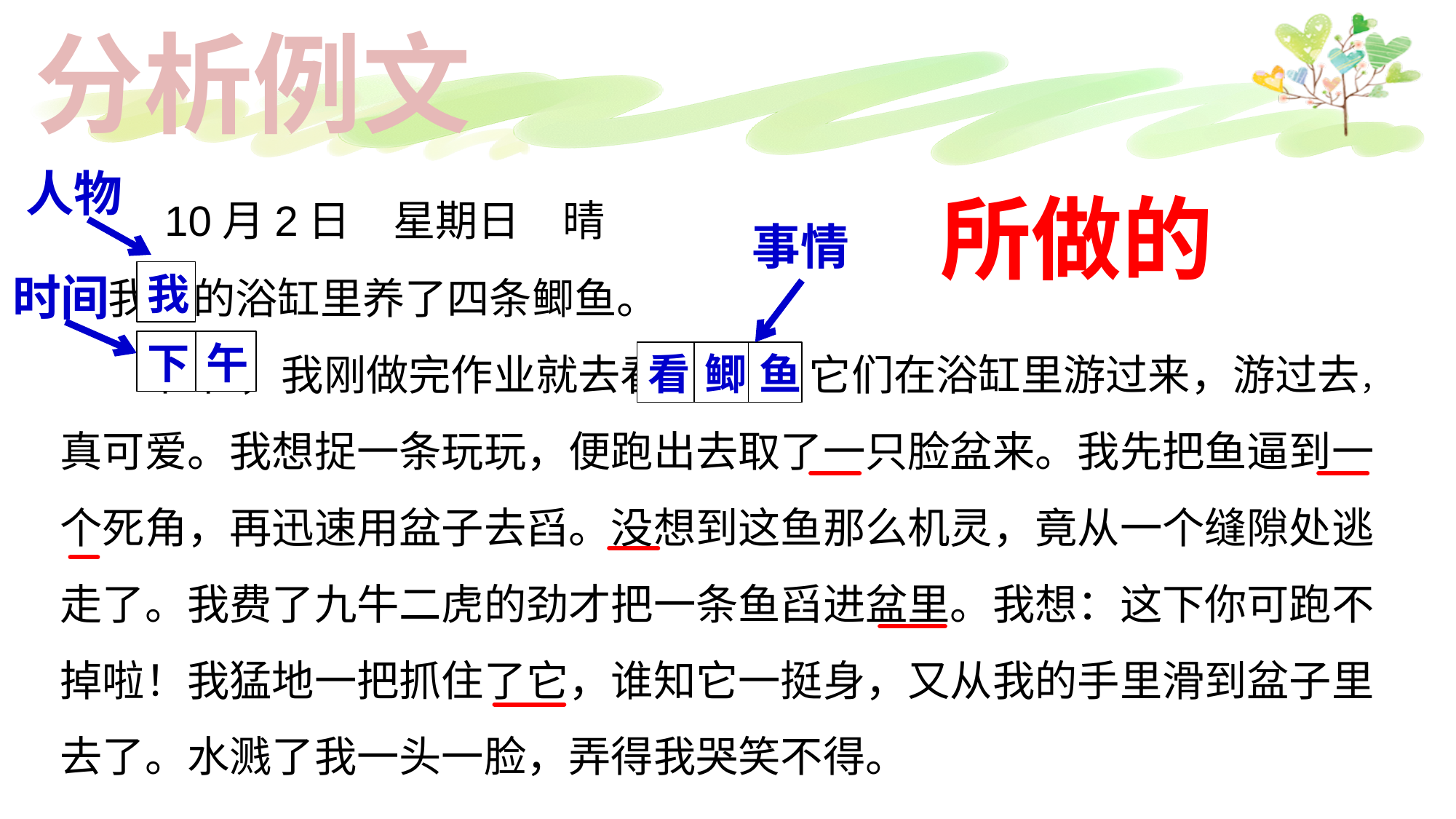

分析例文
        10月2日　星期日　晴
    我家的浴缸里养了四条鲫鱼。
　　下午 ，我刚做完作业就去看鲫鱼  。它们在浴缸里游过来，游过去，真可爱。我想捉一条玩玩，便跑出去取了一只脸盆来。我先把鱼逼到一个死角，再迅速用盆子去舀。没想到这鱼那么机灵，竟从一个缝隙处逃走了。我费了九牛二虎的劲才把一条鱼舀进盆里。我想：这下你可跑不掉啦！我猛地一把抓住了它，谁知它一挺身，又从我的手里滑到盆子里去了。水溅了我一头一脸，弄得我哭笑不得。
人物
所做的
事情
时间
我
下
午
看
鲫
鱼